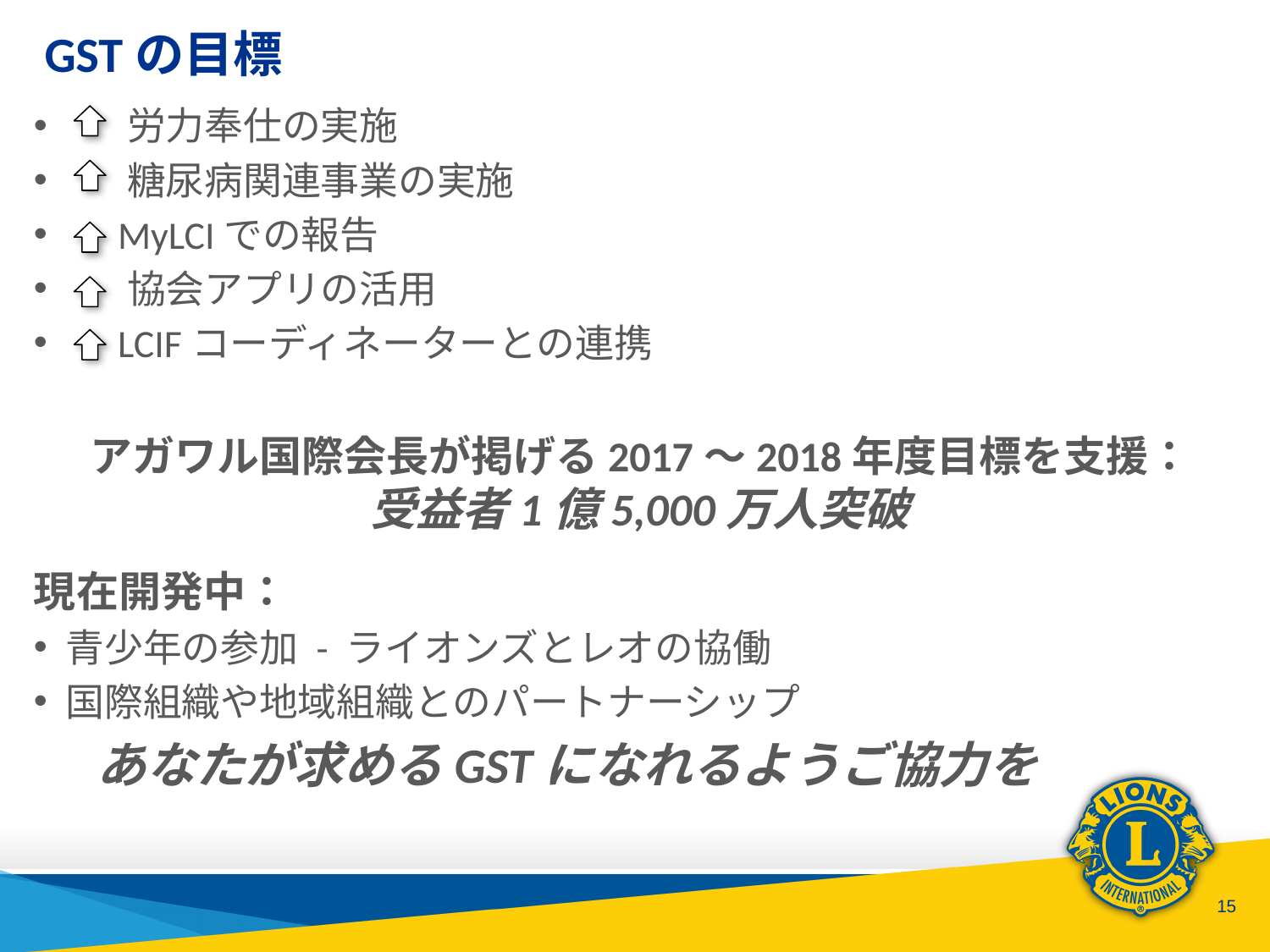

# GSTの目標
      労力奉仕の実施
      糖尿病関連事業の実施
      MyLCIでの報告
      協会アプリの活用
      LCIFコーディネーターとの連携

アガワル国際会長が掲げる2017～2018年度目標を支援：
受益者1億5,000万人突破

現在開発中：
青少年の参加 - ライオンズとレオの協働
国際組織や地域組織とのパートナーシップ
あなたが求めるGSTになれるようご協力を